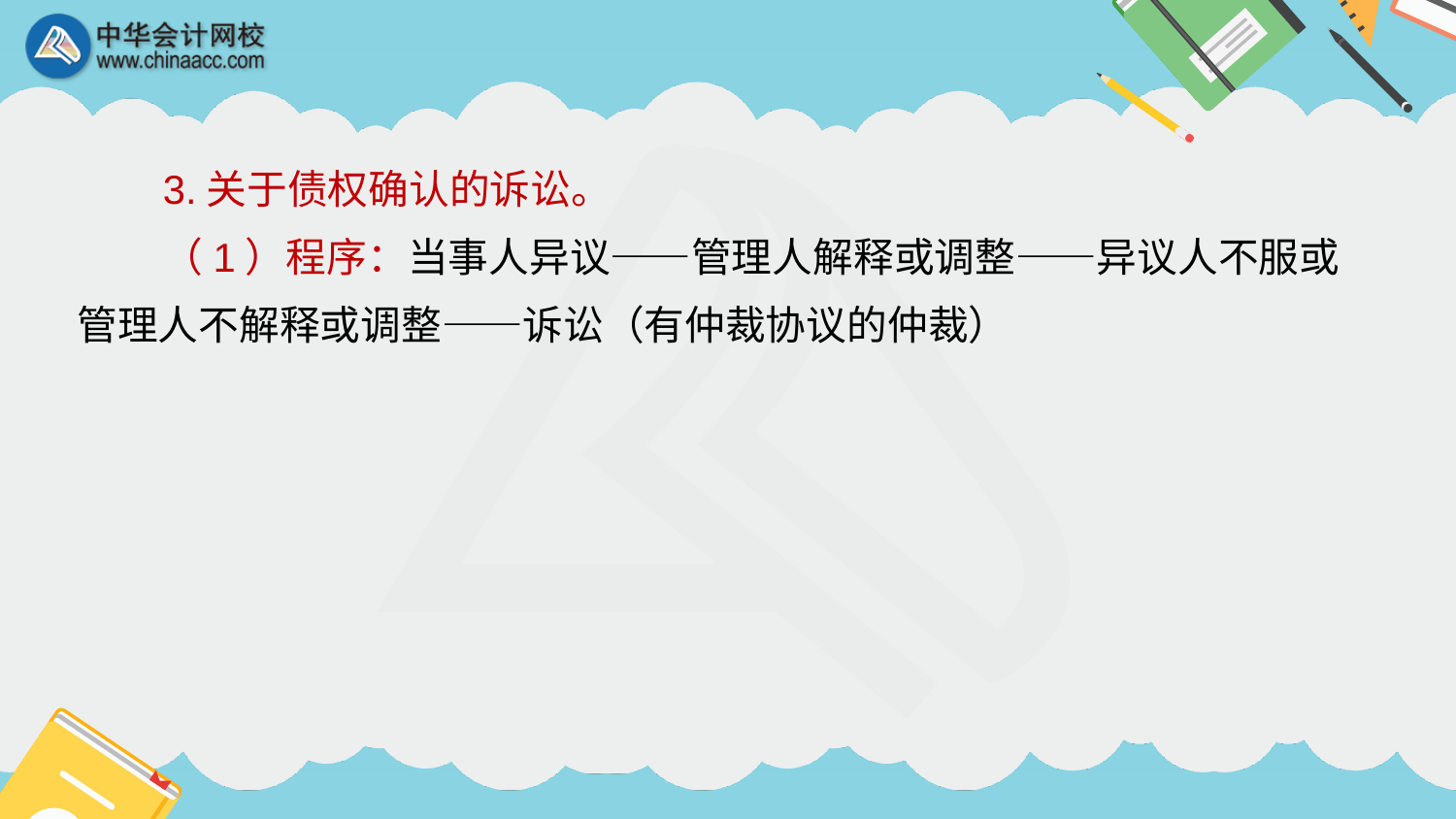

3.关于债权确认的诉讼。
（1）程序：当事人异议——管理人解释或调整——异议人不服或管理人不解释或调整——诉讼（有仲裁协议的仲裁）